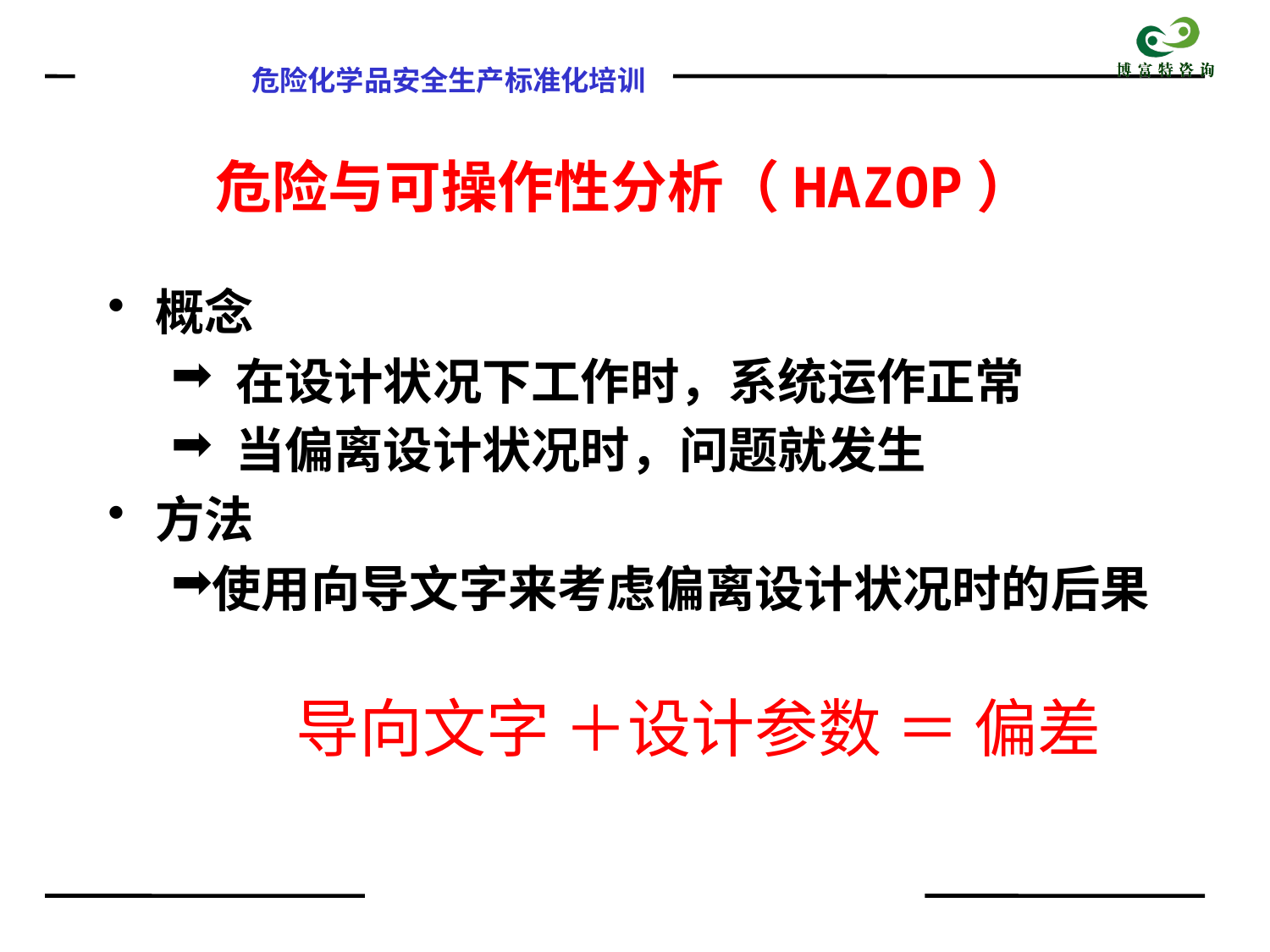

危险与可操作性分析（HAZOP）
概念
 在设计状况下工作时，系统运作正常
 当偏离设计状况时，问题就发生
方法
使用向导文字来考虑偏离设计状况时的后果

导向文字 ＋设计参数 ＝ 偏差